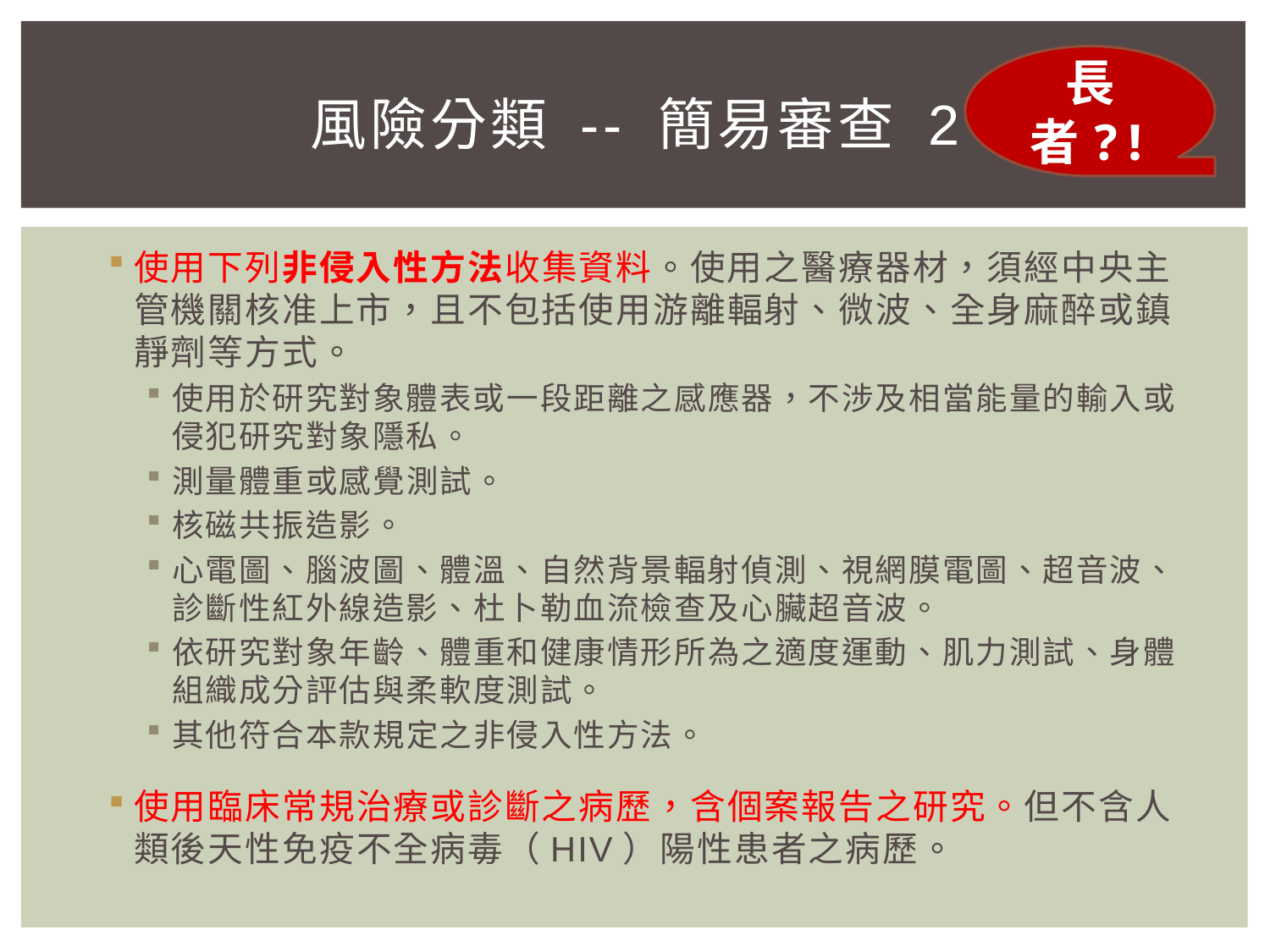

長者?!
# 風險分類 -- 簡易審查 2
使用下列非侵入性方法收集資料。使用之醫療器材，須經中央主管機關核准上市，且不包括使用游離輻射、微波、全身麻醉或鎮靜劑等方式。
使用於研究對象體表或一段距離之感應器，不涉及相當能量的輸入或侵犯研究對象隱私。
測量體重或感覺測試。
核磁共振造影。
心電圖、腦波圖、體溫、自然背景輻射偵測、視網膜電圖、超音波、診斷性紅外線造影、杜卜勒血流檢查及心臟超音波。
依研究對象年齡、體重和健康情形所為之適度運動、肌力測試、身體組織成分評估與柔軟度測試。
其他符合本款規定之非侵入性方法。
使用臨床常規治療或診斷之病歷，含個案報告之研究。但不含人類後天性免疫不全病毒（HIV）陽性患者之病歷。